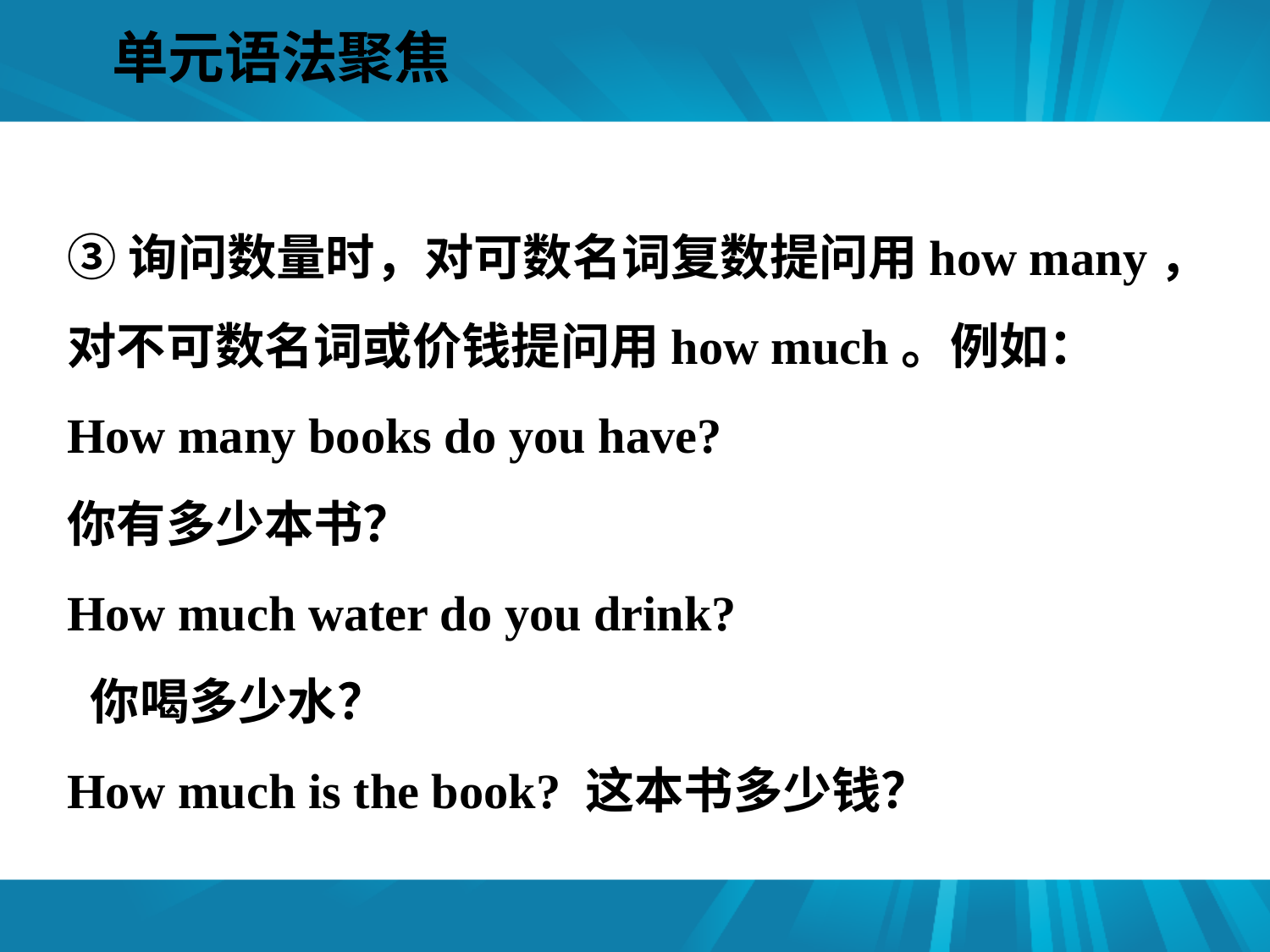

单元语法聚焦
#
③询问数量时，对可数名词复数提问用how many，对不可数名词或价钱提问用how much。例如：
How many books do you have?
你有多少本书？
How much water do you drink?
 你喝多少水？
How much is the book? 这本书多少钱？